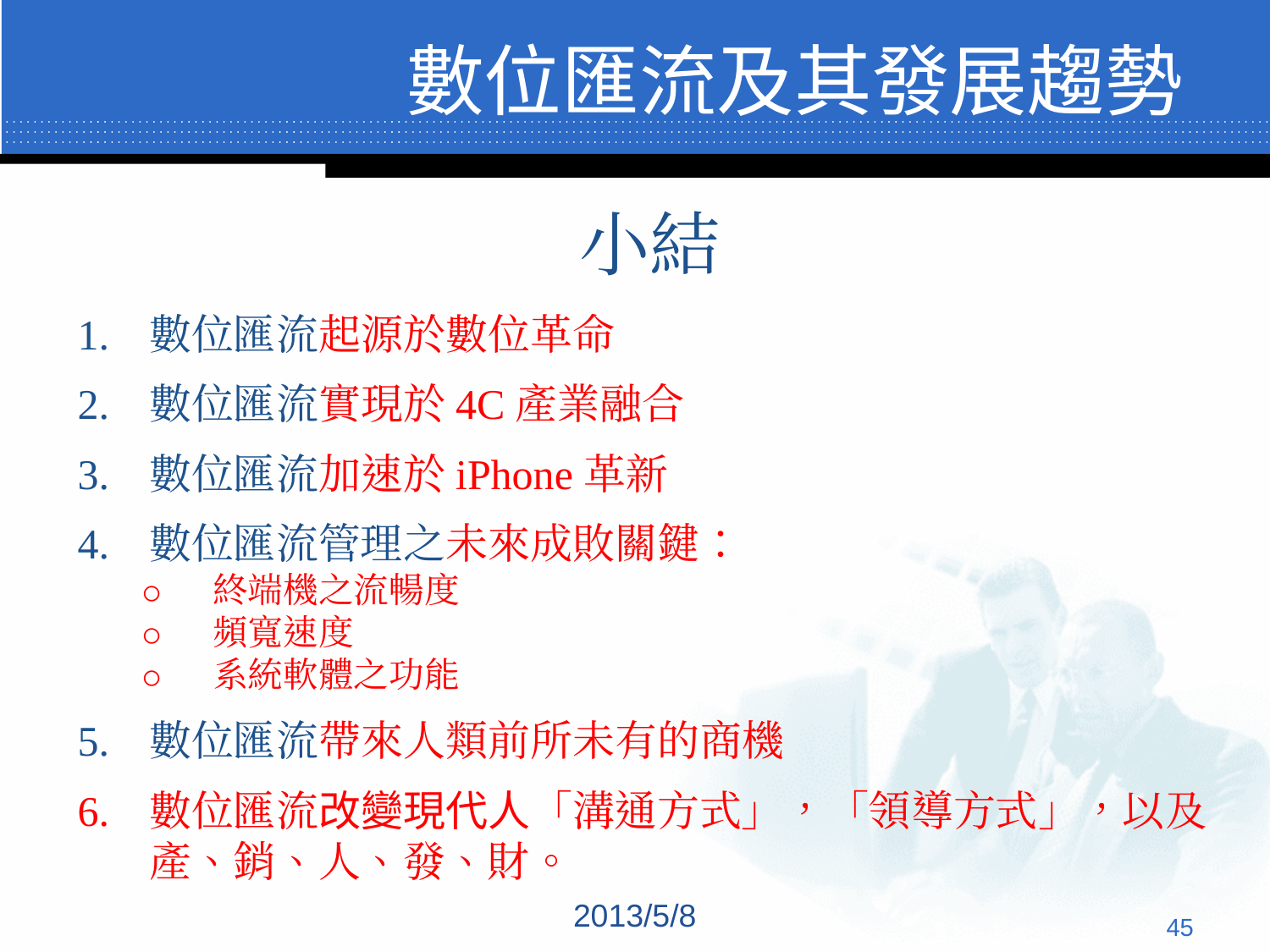

數位匯流及其發展趨勢
小結

數位匯流起源於數位革命

數位匯流實現於4C產業融合

數位匯流加速於iPhone革新

數位匯流管理之未來成敗關鍵：
終端機之流暢度
頻寬速度
系統軟體之功能

數位匯流帶來人類前所未有的商機

數位匯流改變現代人「溝通方式」，「領導方式」，以及產、銷、人、發、財。
2013/5/8
45